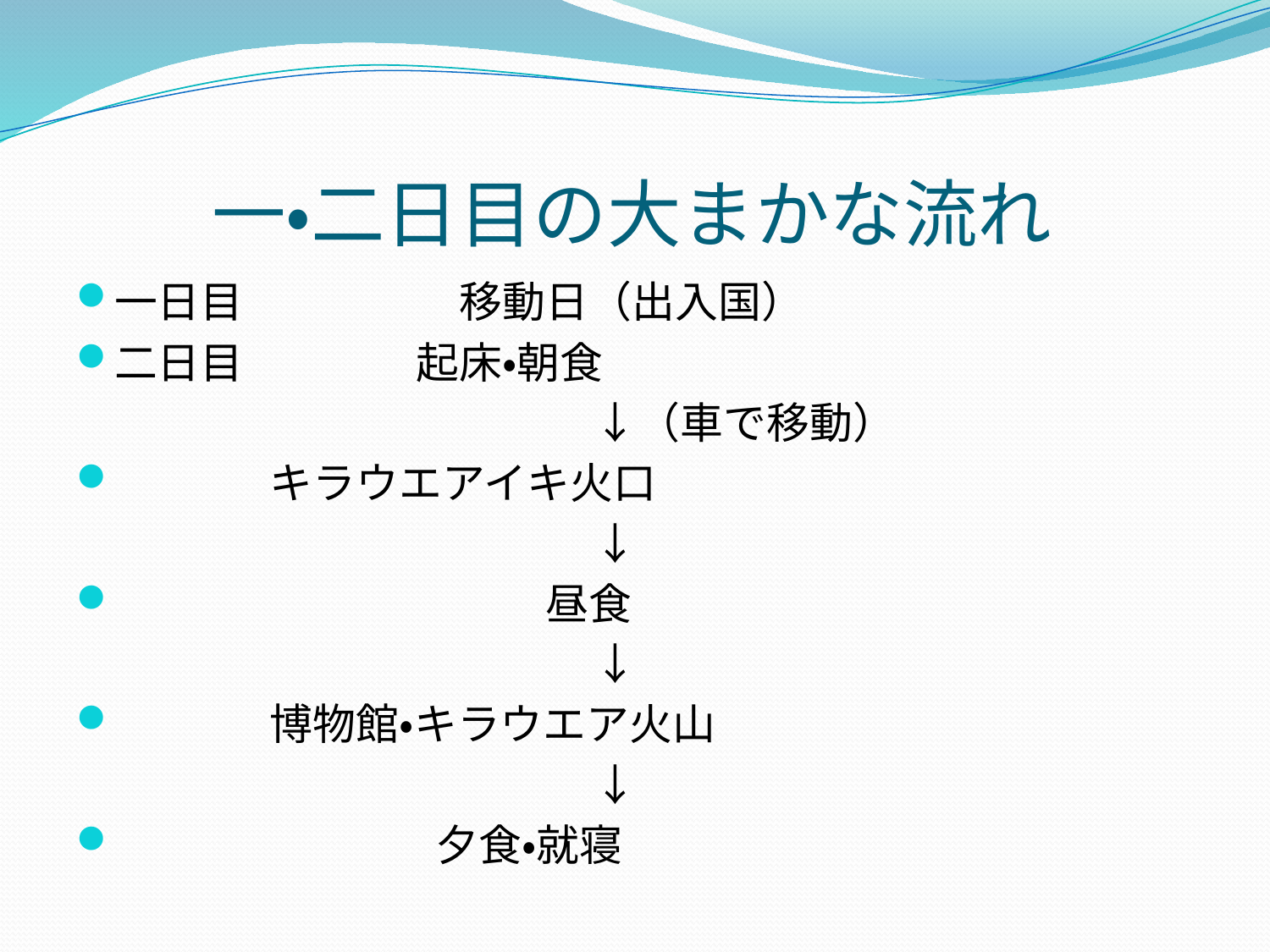

# 一・二日目の大まかな流れ
一日目　　　　　移動日（出入国）
二日目　　　　起床・朝食
　　　　　　　　　　　　↓（車で移動）
               キラウエアイキ火口
　　　　　　　　　　　　↓
　　　　　　　　　　昼食
　　　　　　　　　　　　↓
               博物館・キラウエア火山
　　　　　　　　　　　　↓
　　　　　　　  夕食・就寝